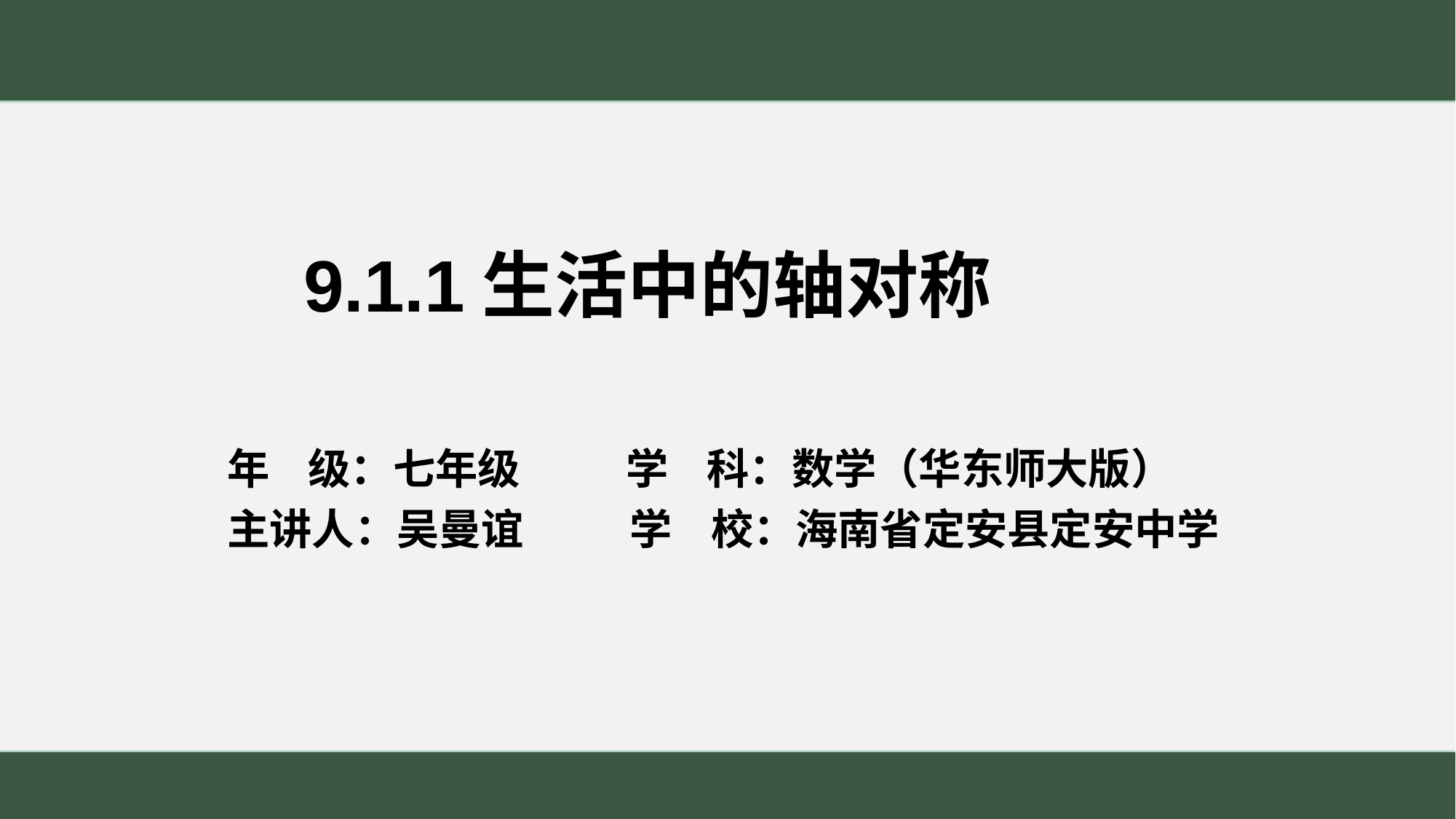

9.1.1生活中的轴对称
年    级：七年级           学    科：数学（华东师大版）
主讲人：吴曼谊           学    校：海南省定安县定安中学